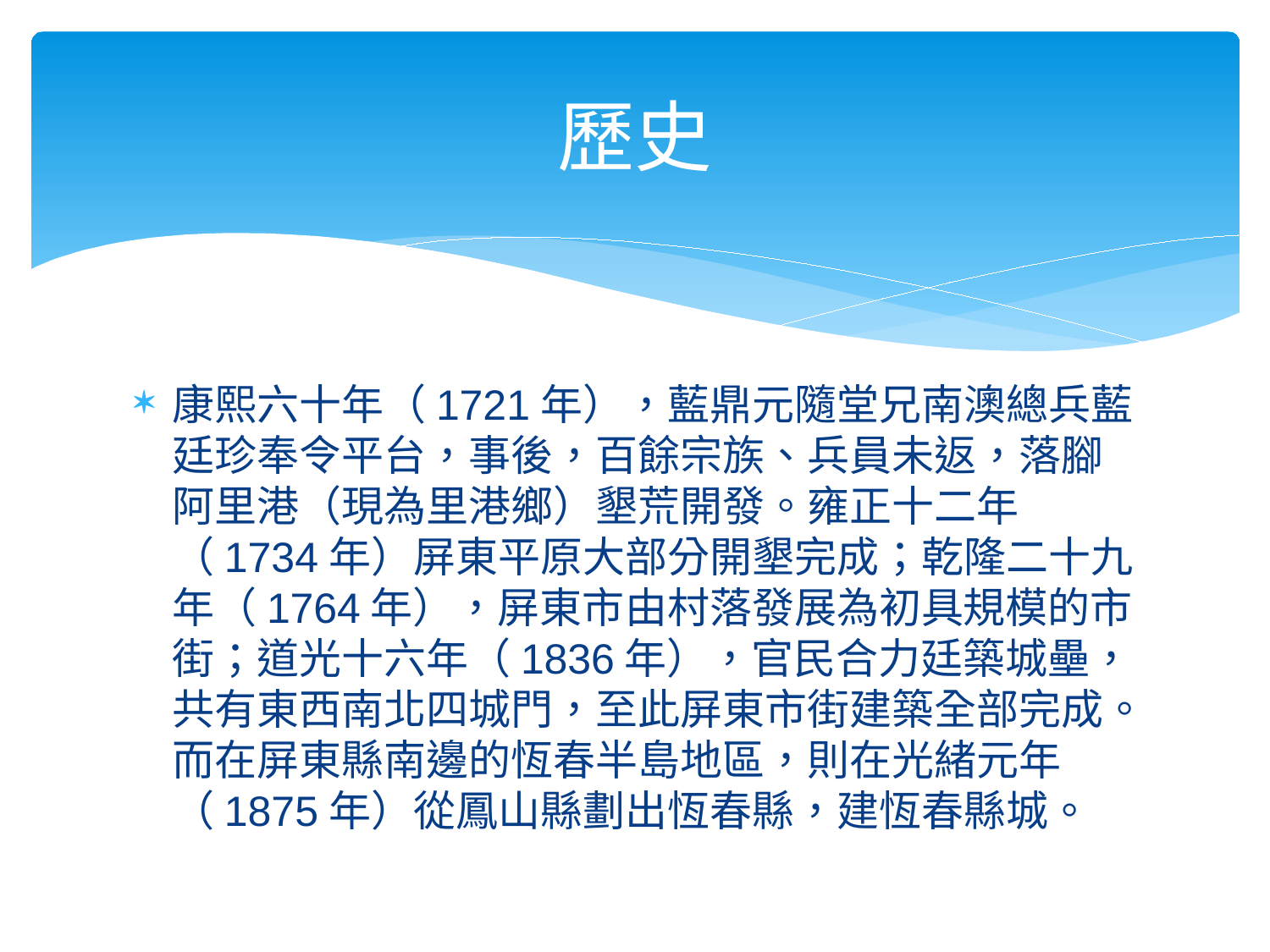

# 歷史
康熙六十年（1721年），藍鼎元隨堂兄南澳總兵藍廷珍奉令平台，事後，百餘宗族、兵員未返，落腳阿里港（現為里港鄉）墾荒開發。雍正十二年（1734年）屏東平原大部分開墾完成；乾隆二十九年（1764年），屏東市由村落發展為初具規模的市街；道光十六年（1836年），官民合力廷築城壘，共有東西南北四城門，至此屏東市街建築全部完成。而在屏東縣南邊的恆春半島地區，則在光緒元年（1875年）從鳳山縣劃出恆春縣，建恆春縣城。